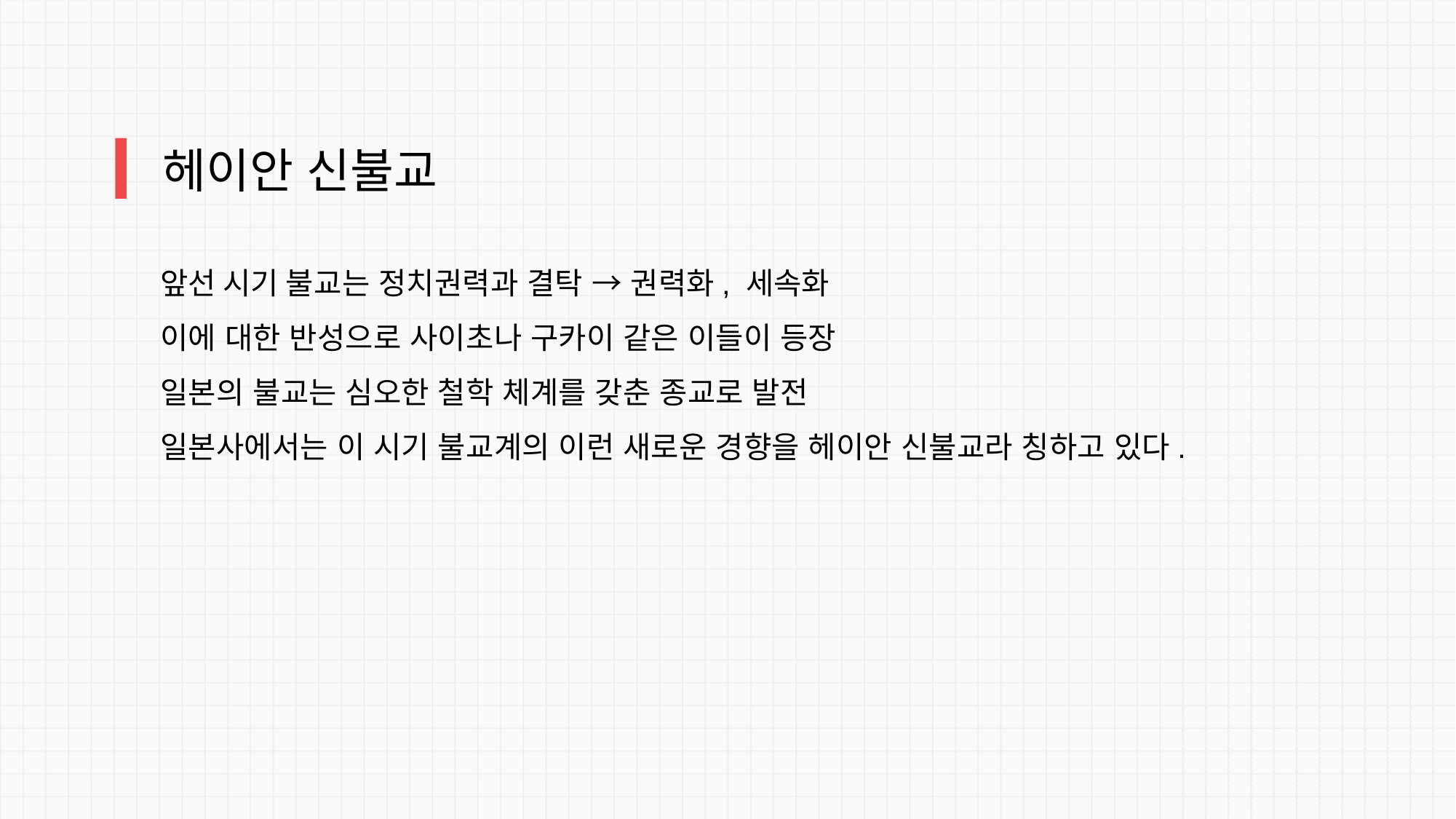

헤이안 신불교

앞선 시기 불교는 정치권력과 결탁 → 권력화, 세속화
이에 대한 반성으로 사이초나 구카이 같은 이들이 등장
일본의 불교는 심오한 철학 체계를 갖춘 종교로 발전
일본사에서는 이 시기 불교계의 이런 새로운 경향을 헤이안 신불교라 칭하고 있다.